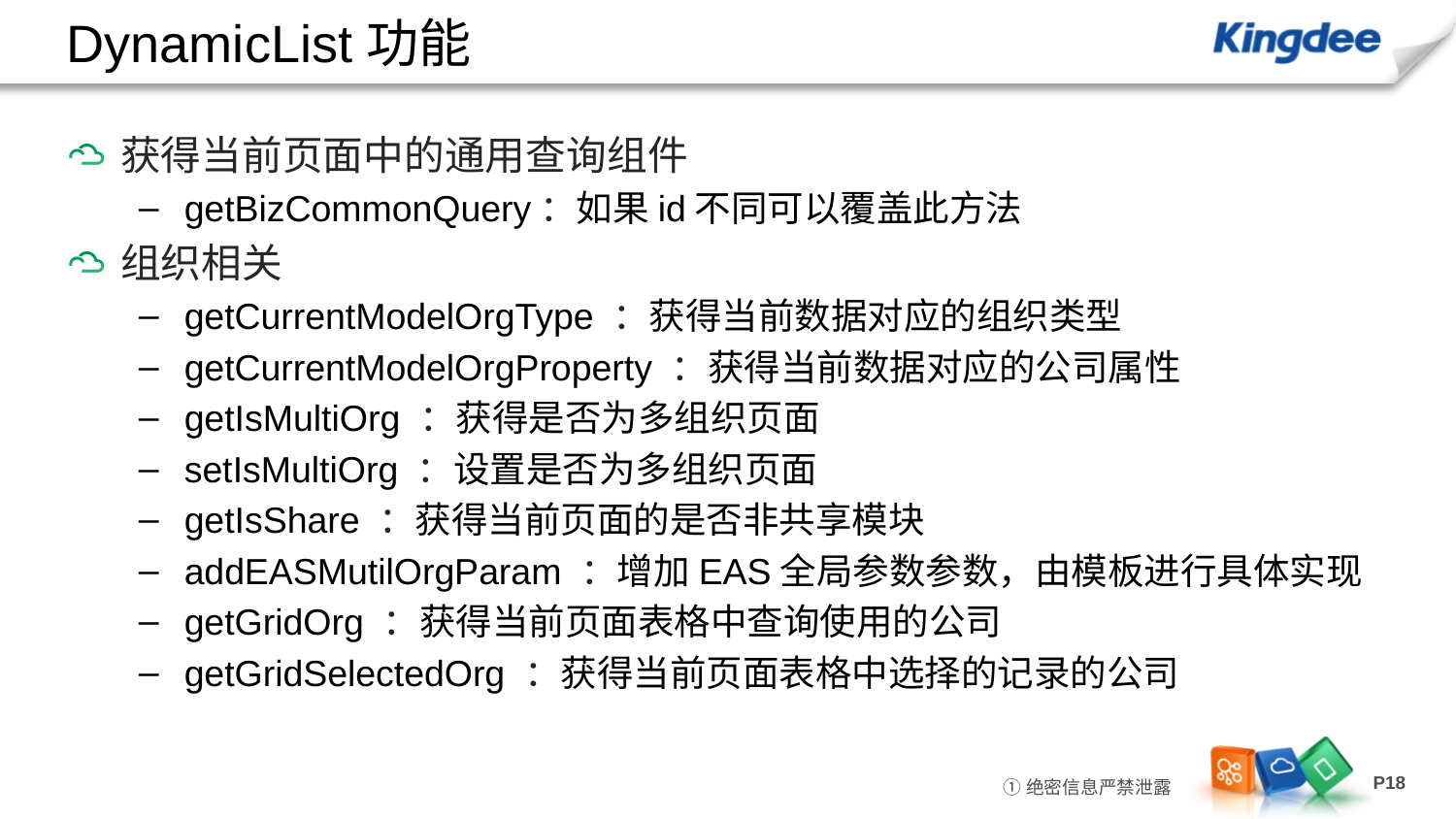

# DynamicList功能
获得当前页面中的通用查询组件
getBizCommonQuery：如果id不同可以覆盖此方法
组织相关
getCurrentModelOrgType ：获得当前数据对应的组织类型
getCurrentModelOrgProperty ：获得当前数据对应的公司属性
getIsMultiOrg ：获得是否为多组织页面
setIsMultiOrg ：设置是否为多组织页面
getIsShare ：获得当前页面的是否非共享模块
addEASMutilOrgParam ：增加EAS全局参数参数，由模板进行具体实现
getGridOrg ：获得当前页面表格中查询使用的公司
getGridSelectedOrg ：获得当前页面表格中选择的记录的公司